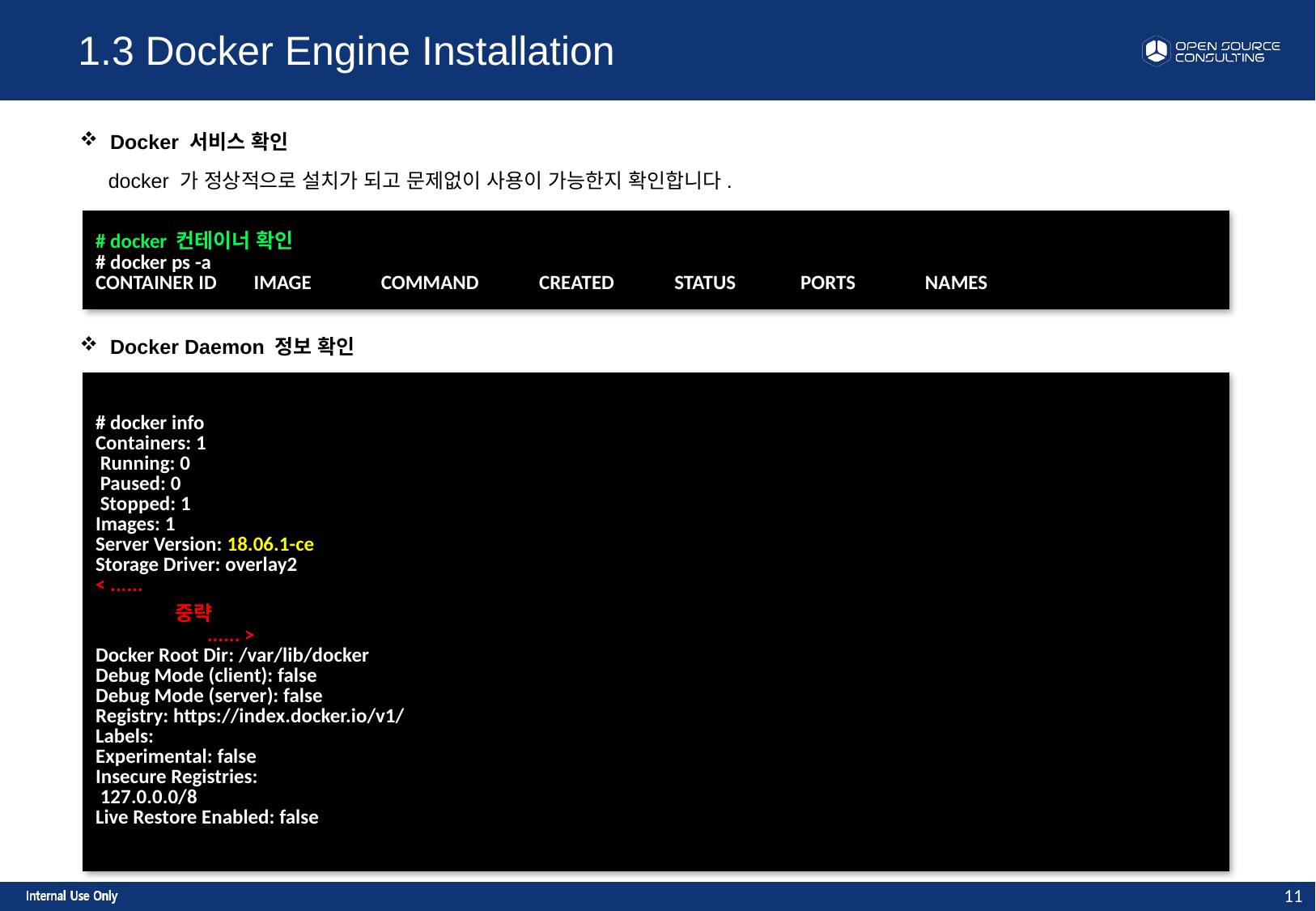

1.3 Docker Engine Installation
Docker 서비스 확인
     docker 가 정상적으로 설치가 되고 문제없이 사용이 가능한지 확인합니다.
| # docker 컨테이너 확인 # docker ps -a CONTAINER ID IMAGE COMMAND CREATED STATUS PORTS NAMES |
| --- |
Docker Daemon 정보 확인
| # docker info Containers: 1 Running: 0 Paused: 0 Stopped: 1 Images: 1 Server Version: 18.06.1-ce Storage Driver: overlay2 < ...... 중략 ...... > Docker Root Dir: /var/lib/docker Debug Mode (client): false Debug Mode (server): false Registry: https://index.docker.io/v1/ Labels: Experimental: false Insecure Registries: 127.0.0.0/8 Live Restore Enabled: false |
| --- |
11